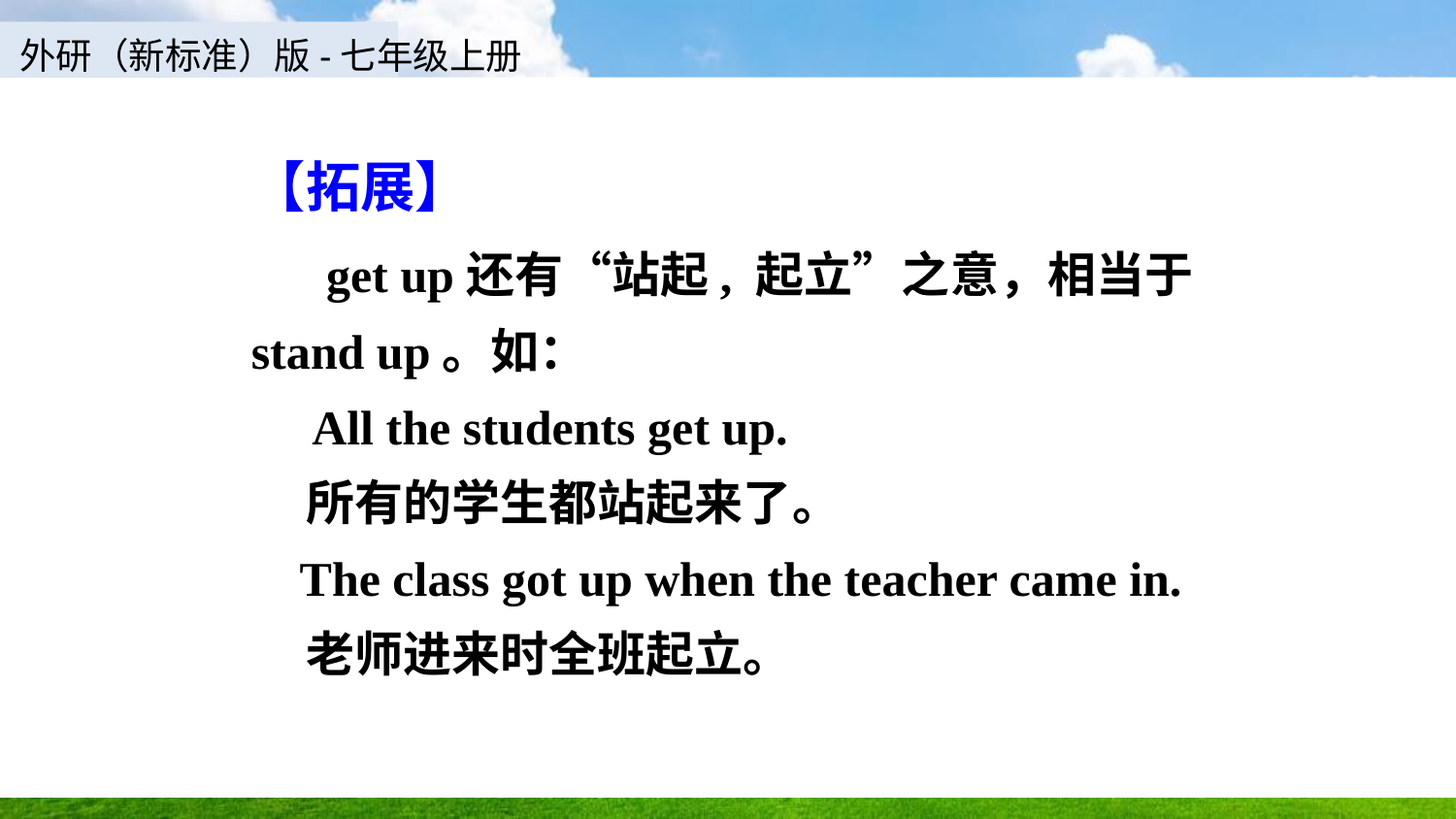

【拓展】
     get up还有“站起, 起立”之意，相当于stand up。如：
     All the students get up.
    所有的学生都站起来了。
    The class got up when the teacher came in.
    老师进来时全班起立。